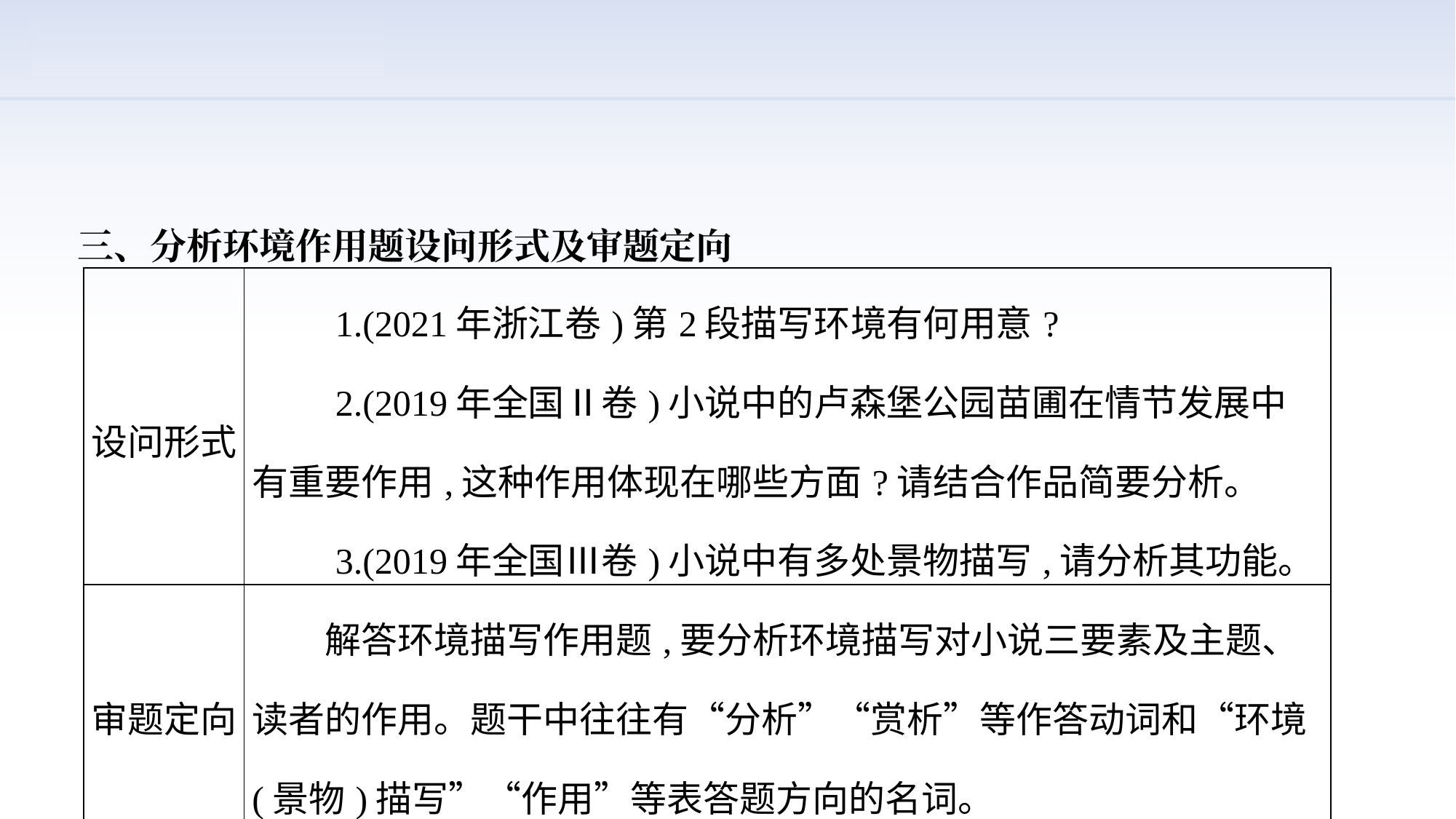

三、分析环境作用题设问形式及审题定向

| 设问形式 | 1.(2021年浙江卷)第2段描写环境有何用意? 　　2.(2019年全国Ⅱ卷)小说中的卢森堡公园苗圃在情节发展中有重要作用,这种作用体现在哪些方面?请结合作品简要分析。 　　3.(2019年全国Ⅲ卷)小说中有多处景物描写,请分析其功能。 |
| --- | --- |
| 审题定向 | 解答环境描写作用题,要分析环境描写对小说三要素及主题、读者的作用。题干中往往有“分析”“赏析”等作答动词和“环境(景物)描写”“作用”等表答题方向的名词。 |